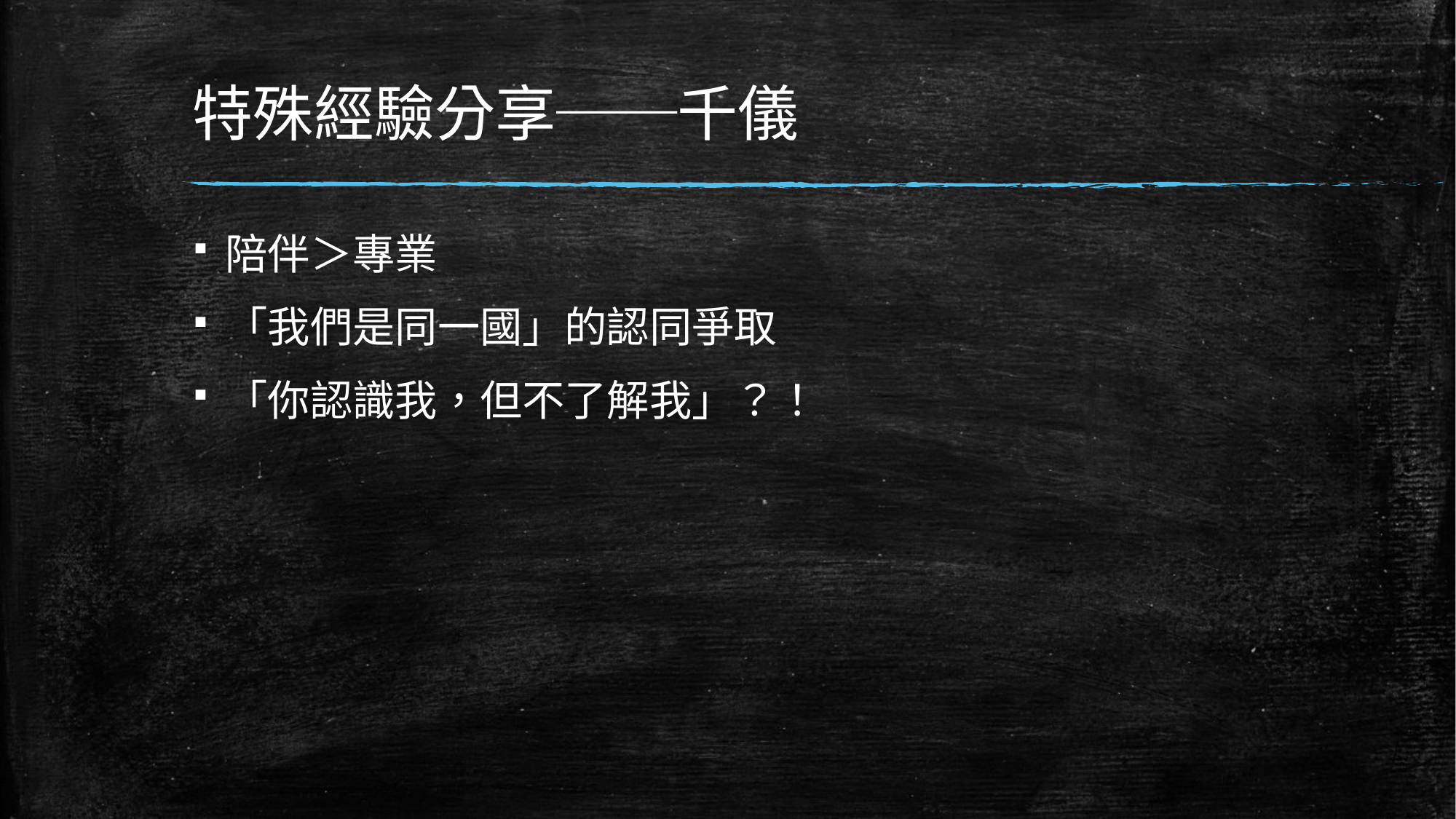

# 特殊經驗分享──千儀
陪伴＞專業
「我們是同一國」的認同爭取
「你認識我，但不了解我」？！